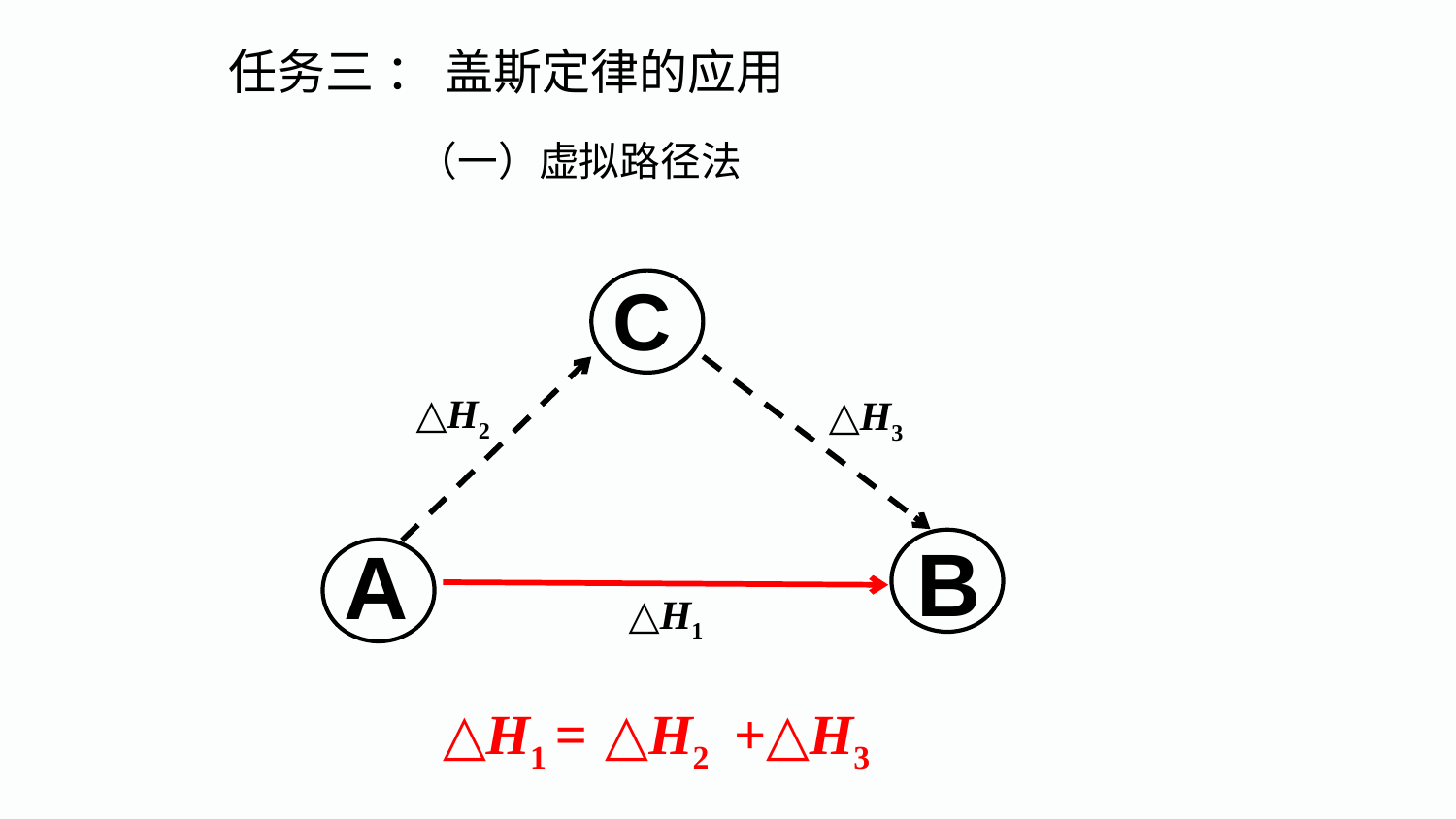

任务三 ： 盖斯定律的应用
（一）虚拟路径法
C

△H2
△H3
B

A

△H1
△H1 = △H2   +△H3